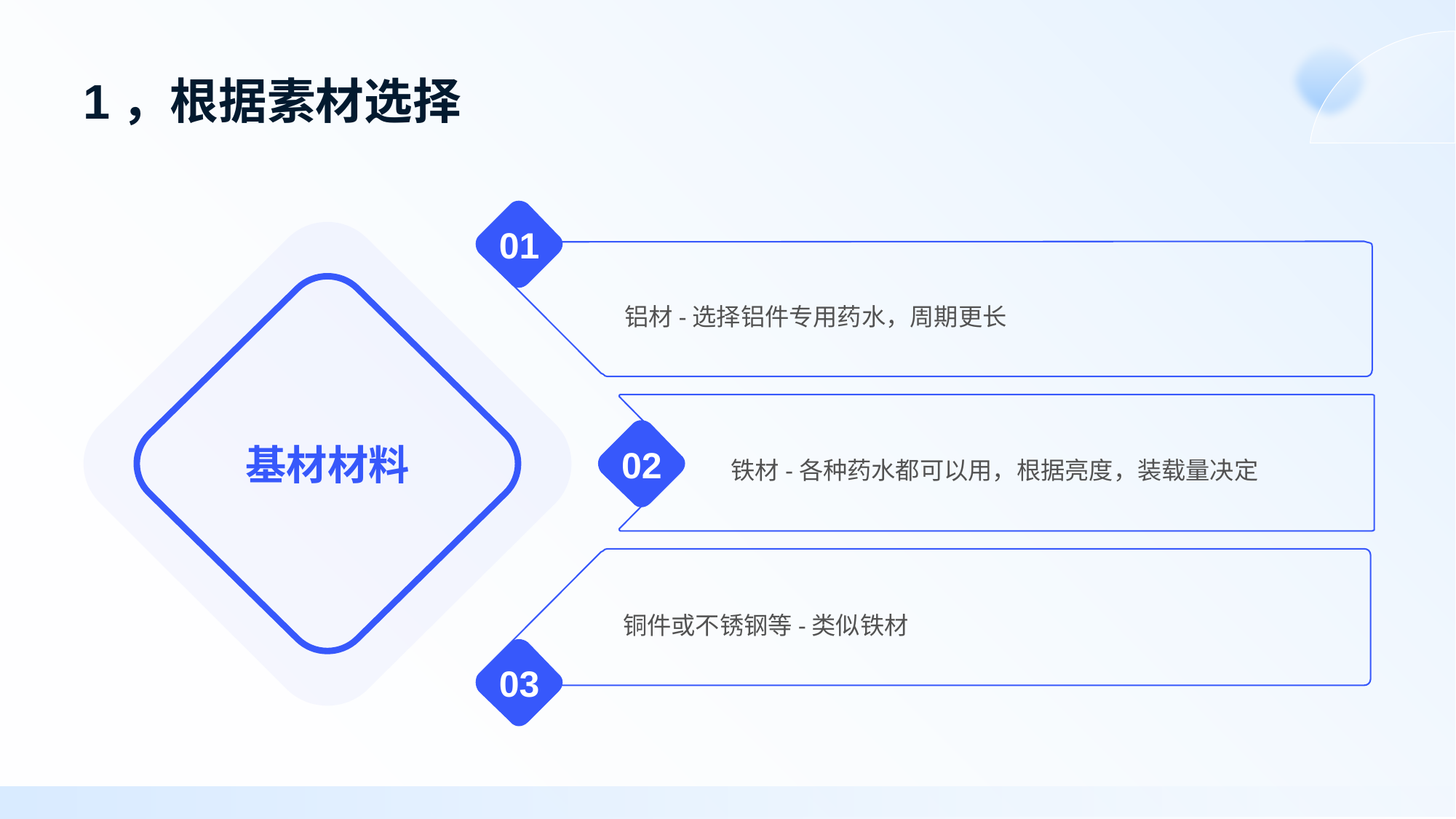

# 1，根据素材选择
01

铝材-选择铝件专用药水，周期更长
基材材料
铁材-各种药水都可以用，根据亮度，装载量决定
02
铜件或不锈钢等-类似铁材
03